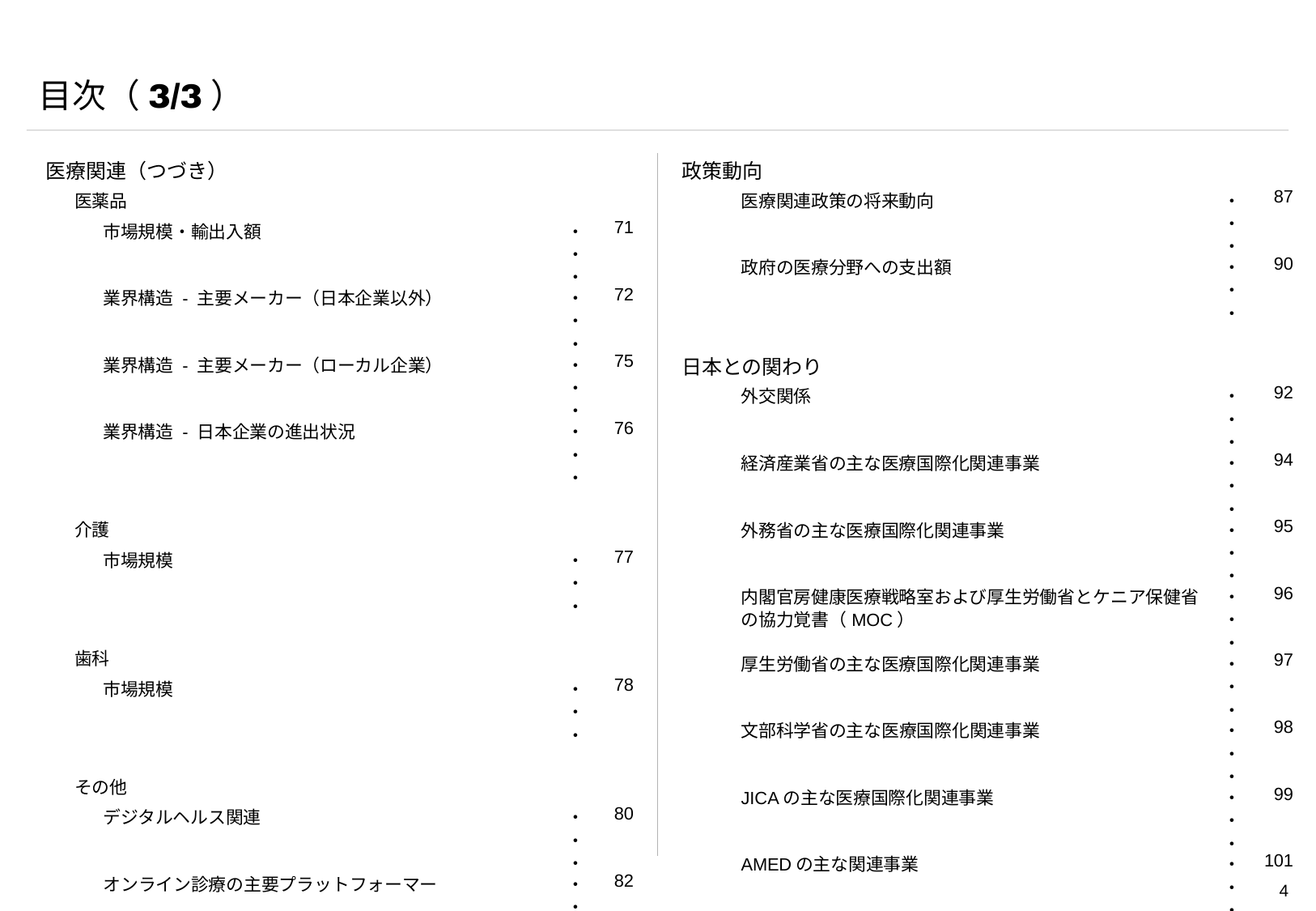

目次（3/3）
| 医療関連（つづき） |  |  |  |  |
| --- | --- | --- | --- | --- |
|  | 医薬品 |  |  |  |
|  |  | 市場規模・輸出入額 | ・・・ | 71 |
|  |  | 業界構造 - 主要メーカー（日本企業以外） | ・・・ | 72 |
|  |  | 業界構造 - 主要メーカー（ローカル企業） | ・・・ | 75 |
|  |  | 業界構造 - 日本企業の進出状況 | ・・・ | 76 |
|  |  |  |  |  |
|  | 介護 |  |  |  |
|  |  | 市場規模 | ・・・ | 77 |
|  |  |  |  |  |
|  | 歯科 |  |  |  |
|  |  | 市場規模 | ・・・ | 78 |
|  |  |  |  |  |
|  | その他 |  |  |  |
|  |  | デジタルヘルス関連 | ・・・ | 80 |
|  |  | オンライン診療の主要プラットフォーマー | ・・・ | 82 |
|  |  | 学会・業界団体および医薬品・医療機器関連イベント | ・・・ | 83 |
|  |  | 外国人患者受入／医療渡航 | ・・・ | 85 |
| 政策動向 |  |  |  |  |
| --- | --- | --- | --- | --- |
|  |  | 医療関連政策の将来動向 | ・・・ | 87 |
|  |  | 政府の医療分野への支出額 | ・・・ | 90 |
|  |  |  |  |  |
| 日本との関わり |  |  |  |  |
|  |  | 外交関係 | ・・・ | 92 |
|  |  | 経済産業省の主な医療国際化関連事業 | ・・・ | 94 |
|  |  | 外務省の主な医療国際化関連事業 | ・・・ | 95 |
|  |  | 内閣官房健康医療戦略室および厚生労働省とケニア保健省の協力覚書（MOC） | ・・・ | 96 |
|  |  | 厚生労働省の主な医療国際化関連事業 | ・・・ | 97 |
|  |  | 文部科学省の主な医療国際化関連事業 | ・・・ | 98 |
|  |  | JICAの主な医療国際化関連事業 | ・・・ | 99 |
|  |  | AMEDの主な関連事業 | ・・・ | 101 |
|  |  | JETROの主な医療国際化関連事業 | ・・・ | 102 |
|  |  |  |  |  |